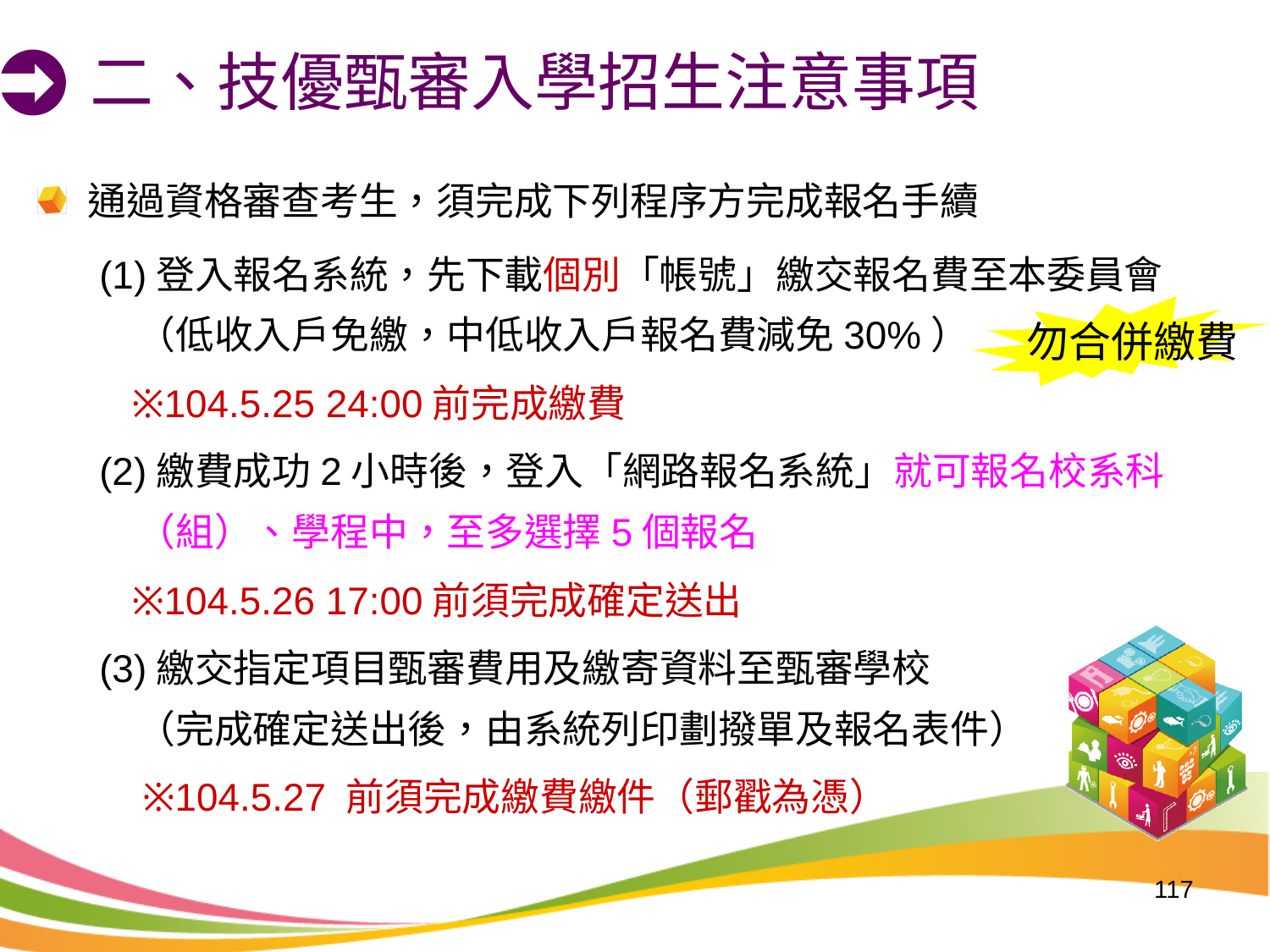

二、技優甄審入學招生注意事項

通過資格審查考生，須完成下列程序方完成報名手續
(1)登入報名系統，先下載個別「帳號」繳交報名費至本委員會
（低收入戶免繳，中低收入戶報名費減免30%）
   ※104.5.25 24:00前完成繳費
(2)繳費成功2小時後，登入「網路報名系統」就可報名校系科（組）、學程中，至多選擇5個報名
   ※104.5.26 17:00前須完成確定送出
(3)繳交指定項目甄審費用及繳寄資料至甄審學校
（完成確定送出後，由系統列印劃撥單及報名表件）
    ※104.5.27 前須完成繳費繳件（郵戳為憑）

勿合併繳費
117